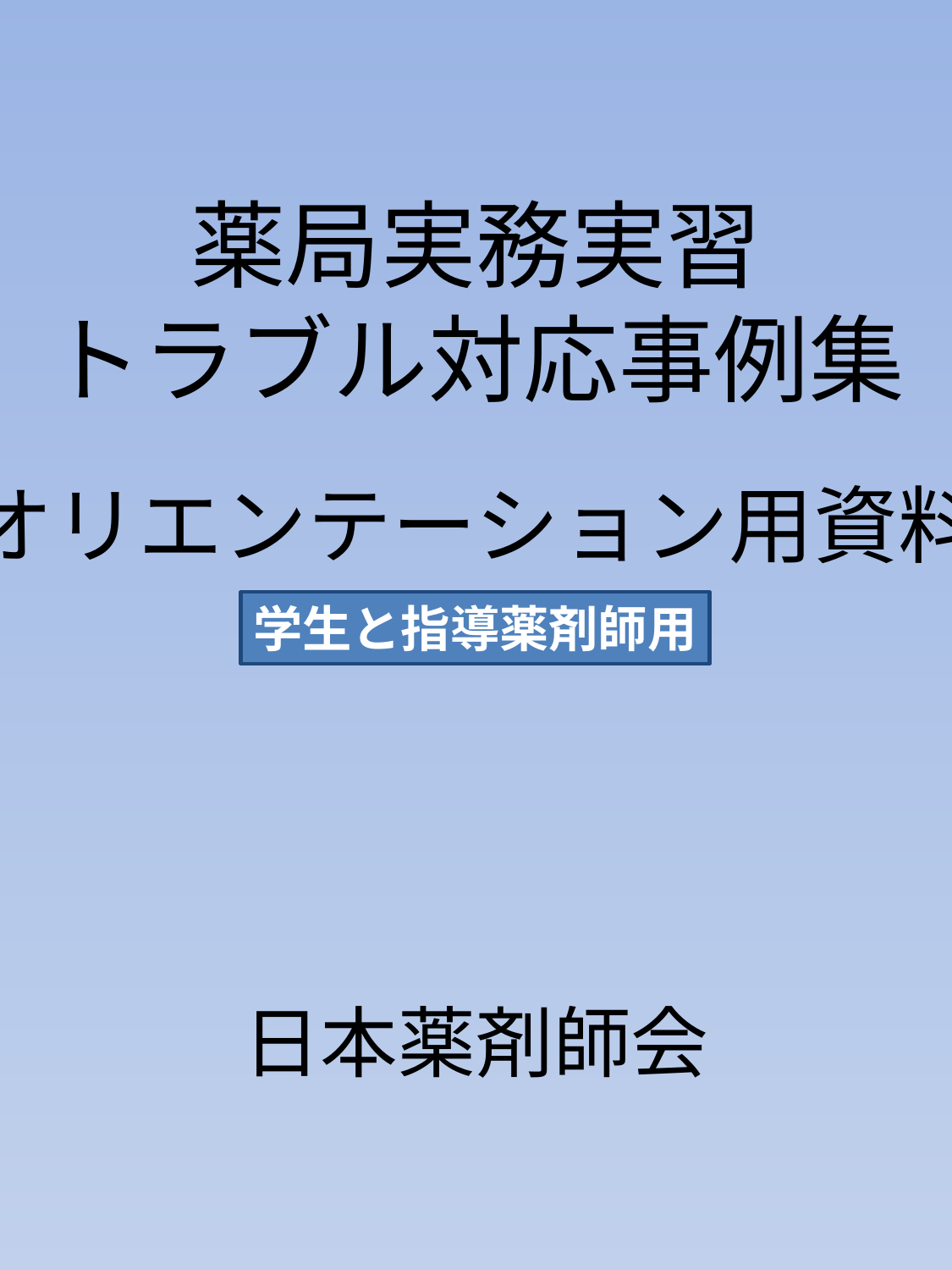

薬局実務実習
トラブル対応事例集
オリエンテーション用資料
学生と指導薬剤師用
# 日本薬剤師会